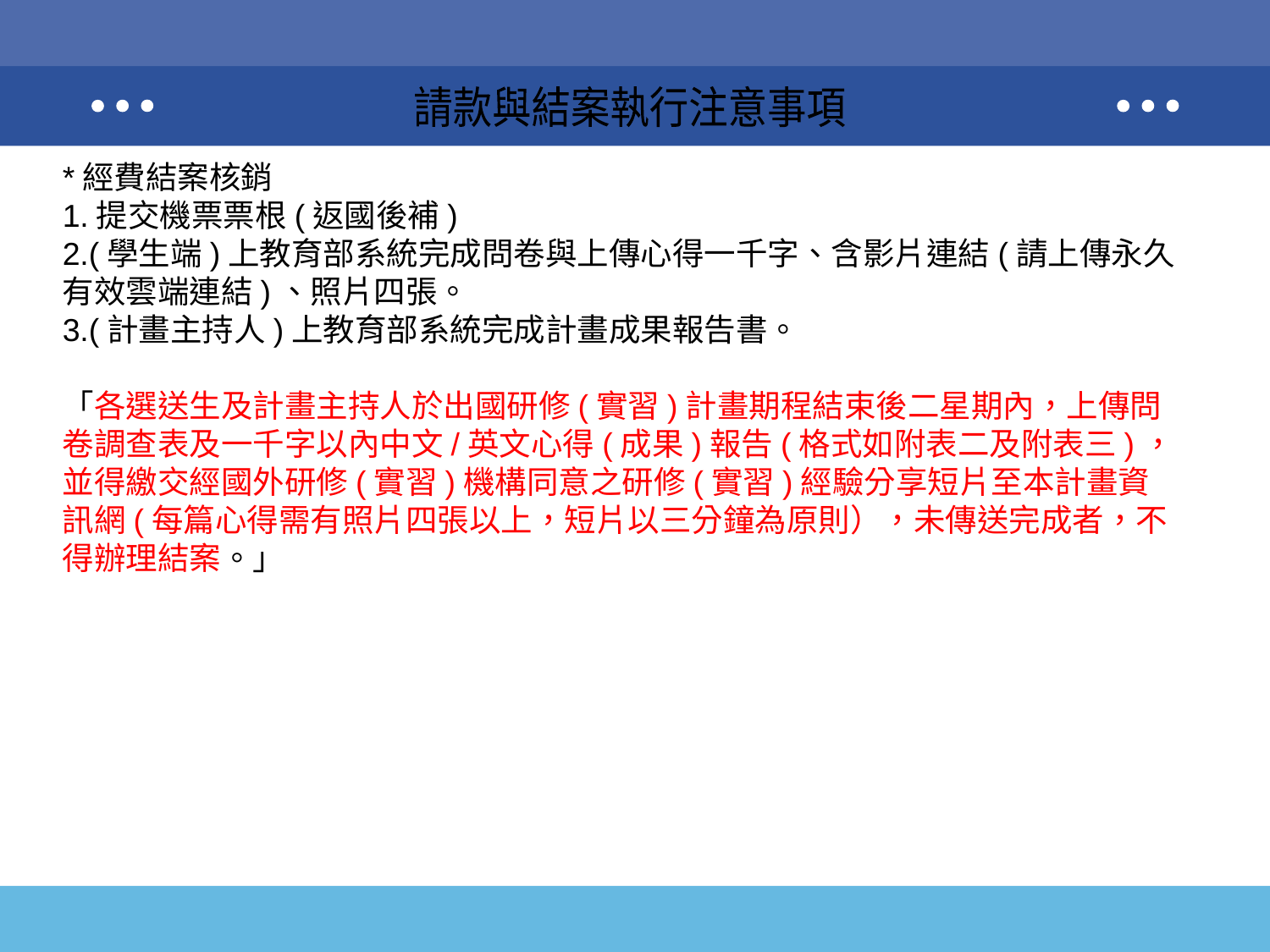

請款與結案執行注意事項

*經費結案核銷
1.提交機票票根(返國後補)
2.(學生端)上教育部系統完成問卷與上傳心得一千字、含影片連結(請上傳永久有效雲端連結)、照片四張。
3.(計畫主持人)上教育部系統完成計畫成果報告書。

「各選送生及計畫主持人於出國研修(實習)計畫期程結束後二星期內，上傳問卷調查表及一千字以內中文/英文心得(成果)報告(格式如附表二及附表三)，並得繳交經國外研修(實習)機構同意之研修(實習)經驗分享短片至本計畫資訊網(每篇心得需有照片四張以上，短片以三分鐘為原則），未傳送完成者，不得辦理結案。」